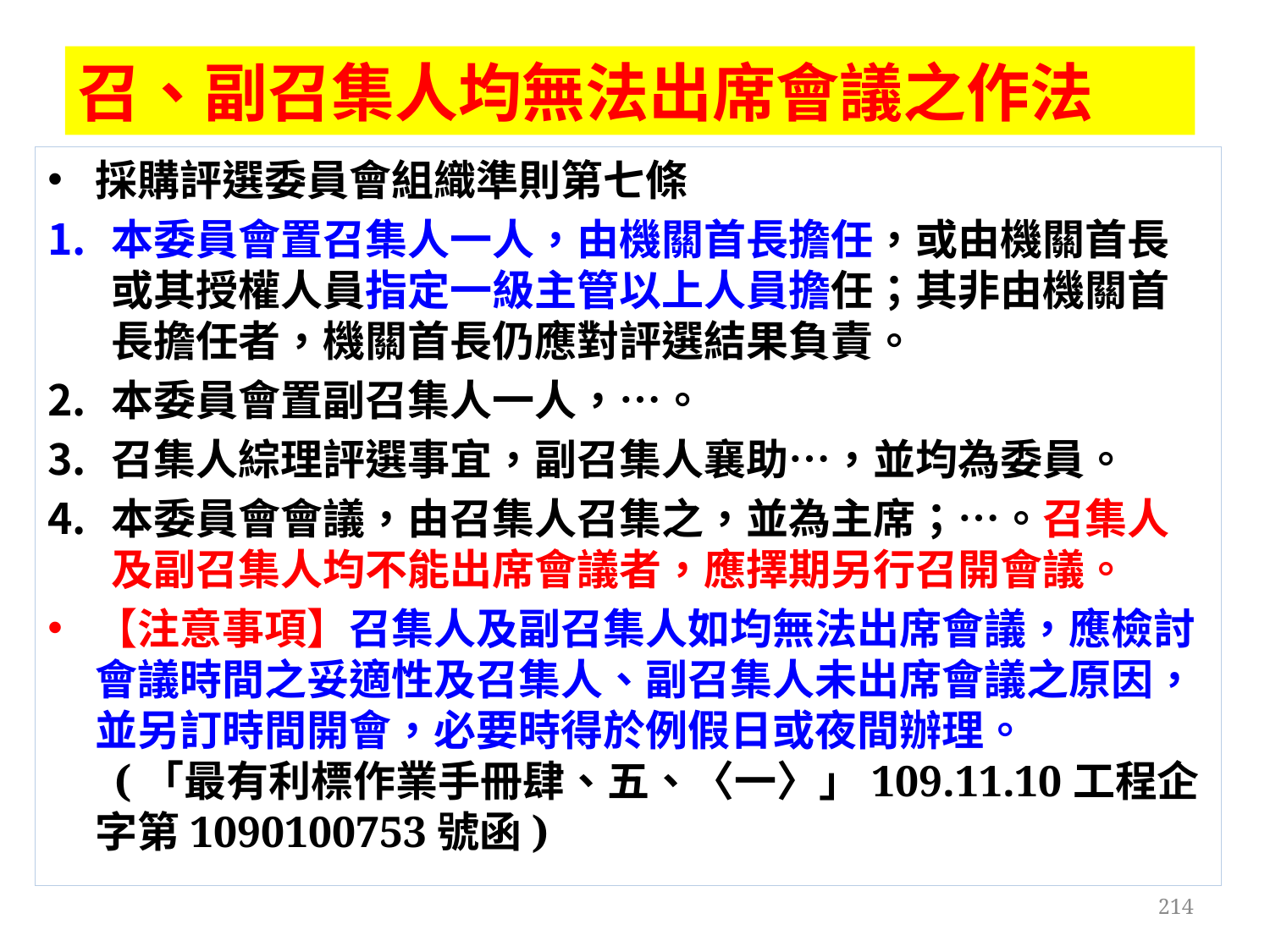

召、副召集人均無法出席會議之作法
#
採購評選委員會組織準則第七條
本委員會置召集人一人，由機關首長擔任，或由機關首長或其授權人員指定一級主管以上人員擔任；其非由機關首長擔任者，機關首長仍應對評選結果負責。
本委員會置副召集人一人，…。
召集人綜理評選事宜，副召集人襄助…，並均為委員。
本委員會會議，由召集人召集之，並為主席；…。召集人及副召集人均不能出席會議者，應擇期另行召開會議。
【注意事項】召集人及副召集人如均無法出席會議，應檢討會議時間之妥適性及召集人、副召集人未出席會議之原因，並另訂時間開會，必要時得於例假日或夜間辦理。
 (「最有利標作業手冊肆、五、〈一〉」109.11.10工程企字第1090100753號函)
214